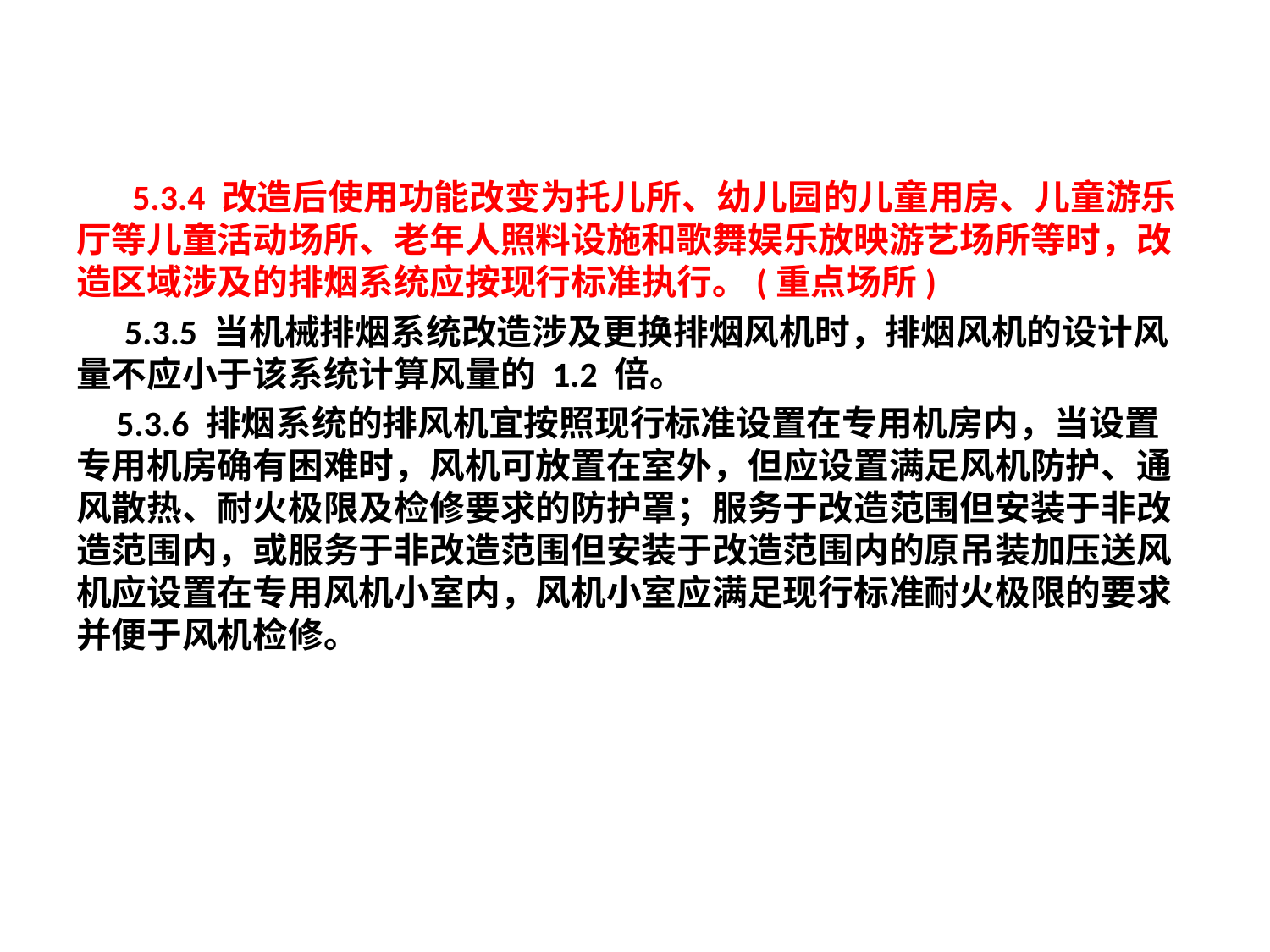

#
       5.3.4 改造后使用功能改变为托儿所、幼儿园的儿童用房、儿童游乐厅等儿童活动场所、老年人照料设施和歌舞娱乐放映游艺场所等时，改造区域涉及的排烟系统应按现行标准执行。(重点场所)
      5.3.5 当机械排烟系统改造涉及更换排烟风机时，排烟风机的设计风量不应小于该系统计算风量的 1.2 倍。
     5.3.6 排烟系统的排风机宜按照现行标准设置在专用机房内，当设置专用机房确有困难时，风机可放置在室外，但应设置满足风机防护、通风散热、耐火极限及检修要求的防护罩；服务于改造范围但安装于非改造范围内，或服务于非改造范围但安装于改造范围内的原吊装加压送风机应设置在专用风机小室内，风机小室应满足现行标准耐火极限的要求并便于风机检修。